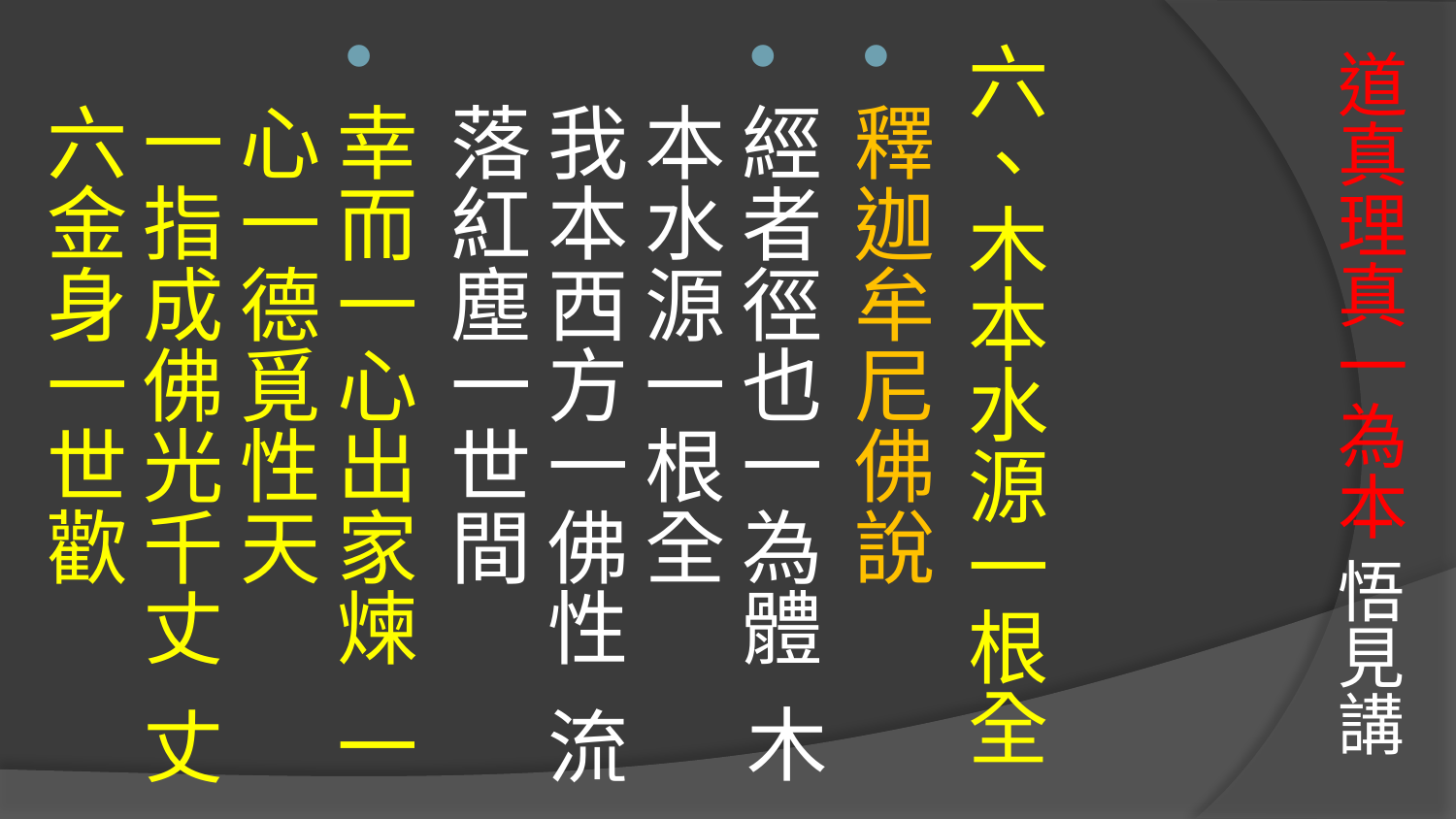

# 道真理真一為本 悟見講
六、木本水源一根全
釋迦牟尼佛說
經者徑也一為體  木本水源一根全
我本西方一佛性  流落紅塵一世間
幸而一心出家煉  一心一德覓性天 
一指成佛光千丈  丈六金身一世歡